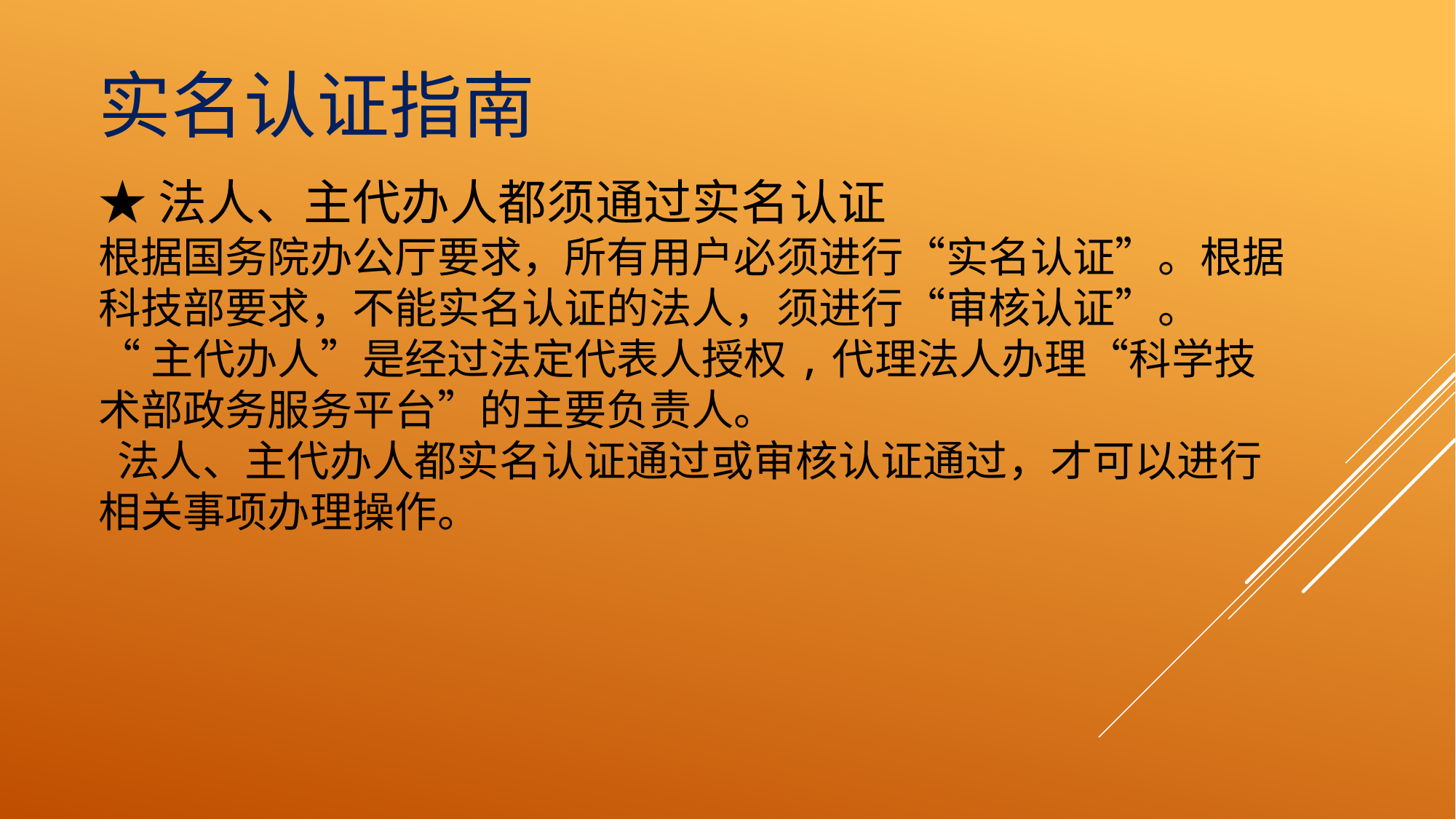

# 实名认证指南
★法人、主代办人都须通过实名认证
根据国务院办公厅要求，所有用户必须进行“实名认证”。根据科技部要求，不能实名认证的法人，须进行“审核认证”。
“主代办人”是经过法定代表人授权,代理法人办理“科学技术部政务服务平台”的主要负责人。
 法人、主代办人都实名认证通过或审核认证通过，才可以进行相关事项办理操作。